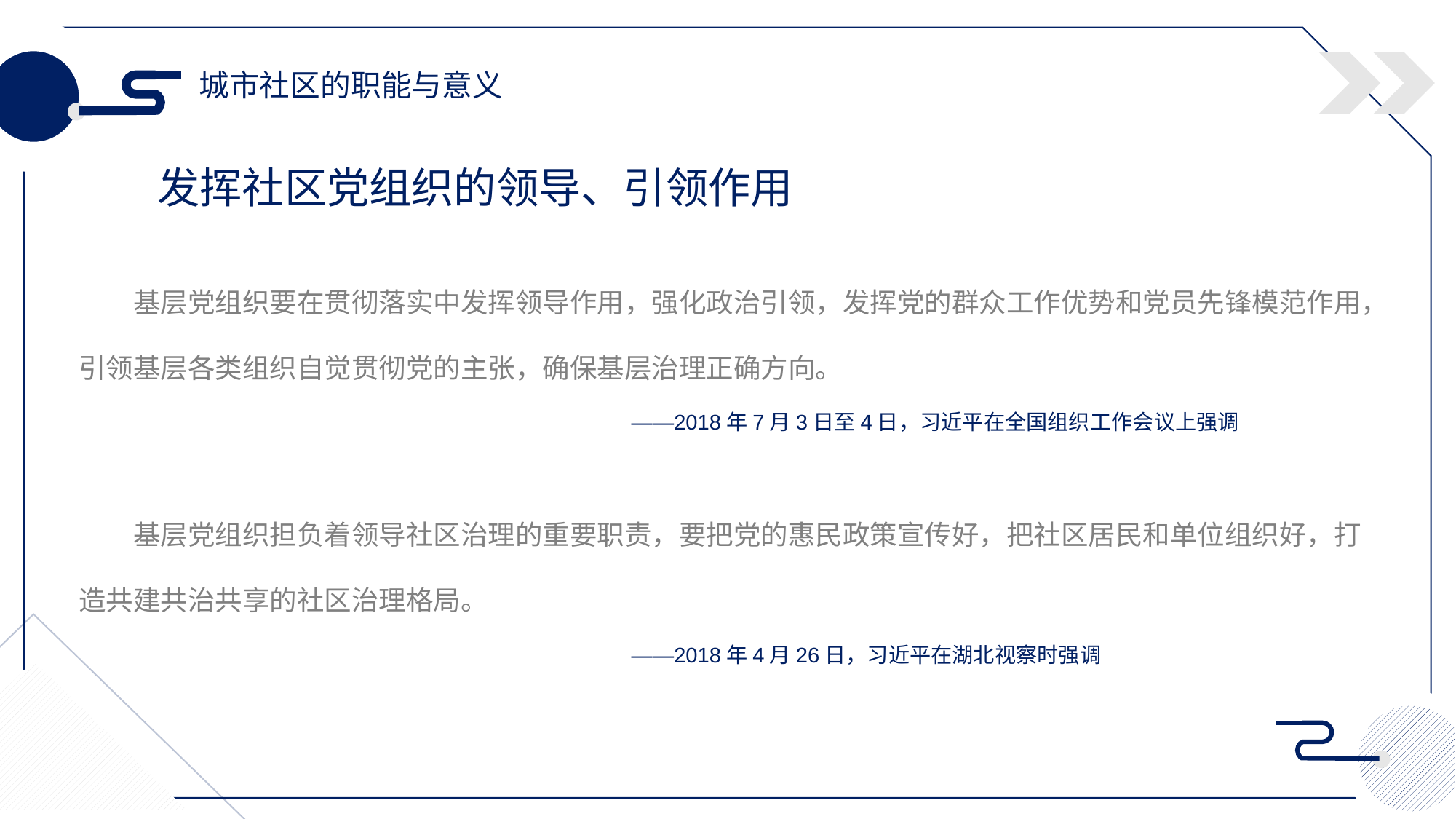

城市社区的职能与意义
发挥社区党组织的领导、引领作用
基层党组织要在贯彻落实中发挥领导作用，强化政治引领，发挥党的群众工作优势和党员先锋模范作用，引领基层各类组织自觉贯彻党的主张，确保基层治理正确方向。
                                                                                     ——2018年7月3日至4日，习近平在全国组织工作会议上强调

基层党组织担负着领导社区治理的重要职责，要把党的惠民政策宣传好，把社区居民和单位组织好，打造共建共治共享的社区治理格局。
                                                                                     ——2018年4月26日，习近平在湖北视察时强调